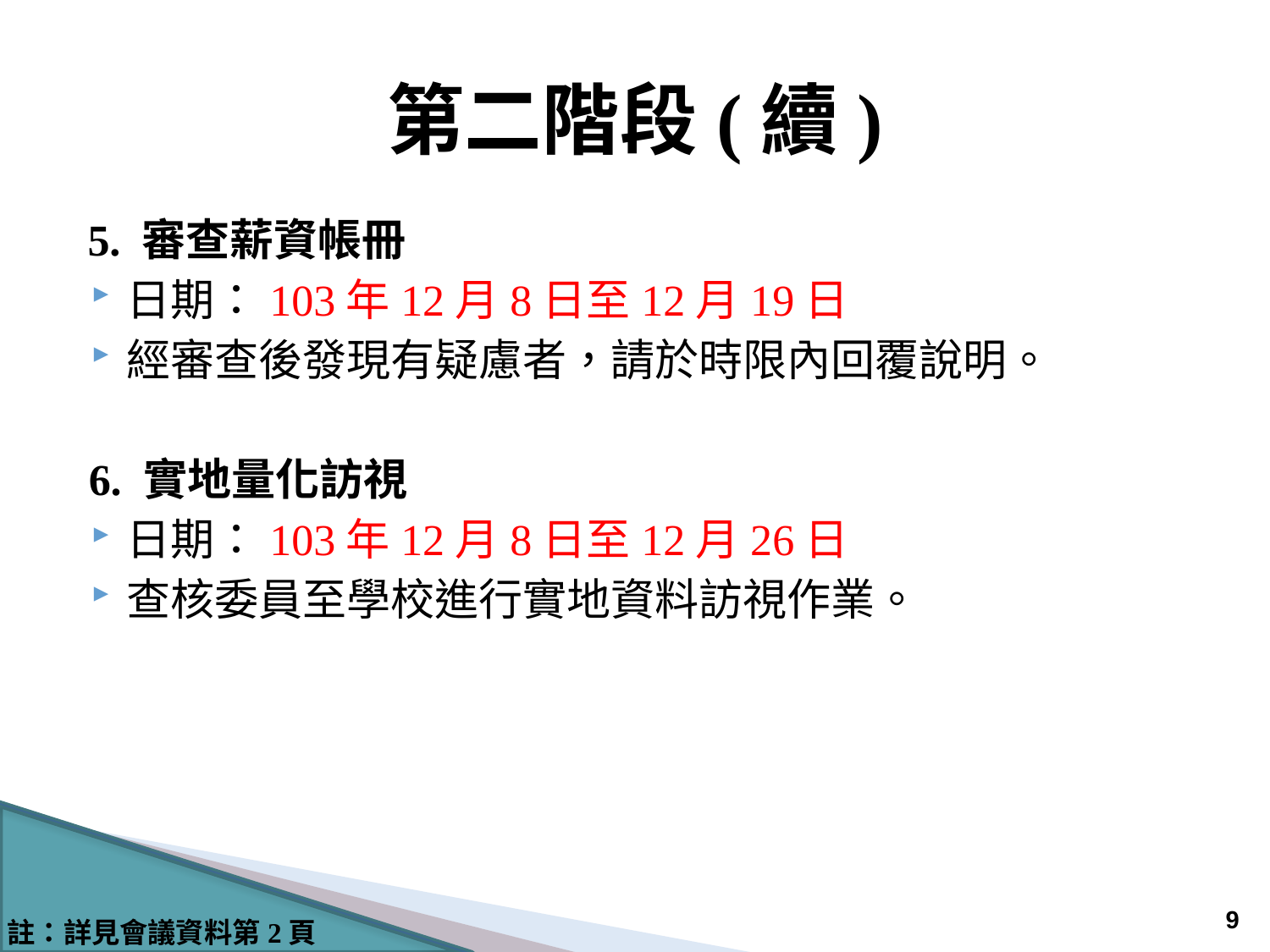

# 第二階段(續)
5. 審查薪資帳冊
日期：103年12月8日至12月19日
經審查後發現有疑慮者，請於時限內回覆說明。

6. 實地量化訪視
日期：103年12月8日至12月26日
查核委員至學校進行實地資料訪視作業。

9
註：詳見會議資料第2頁